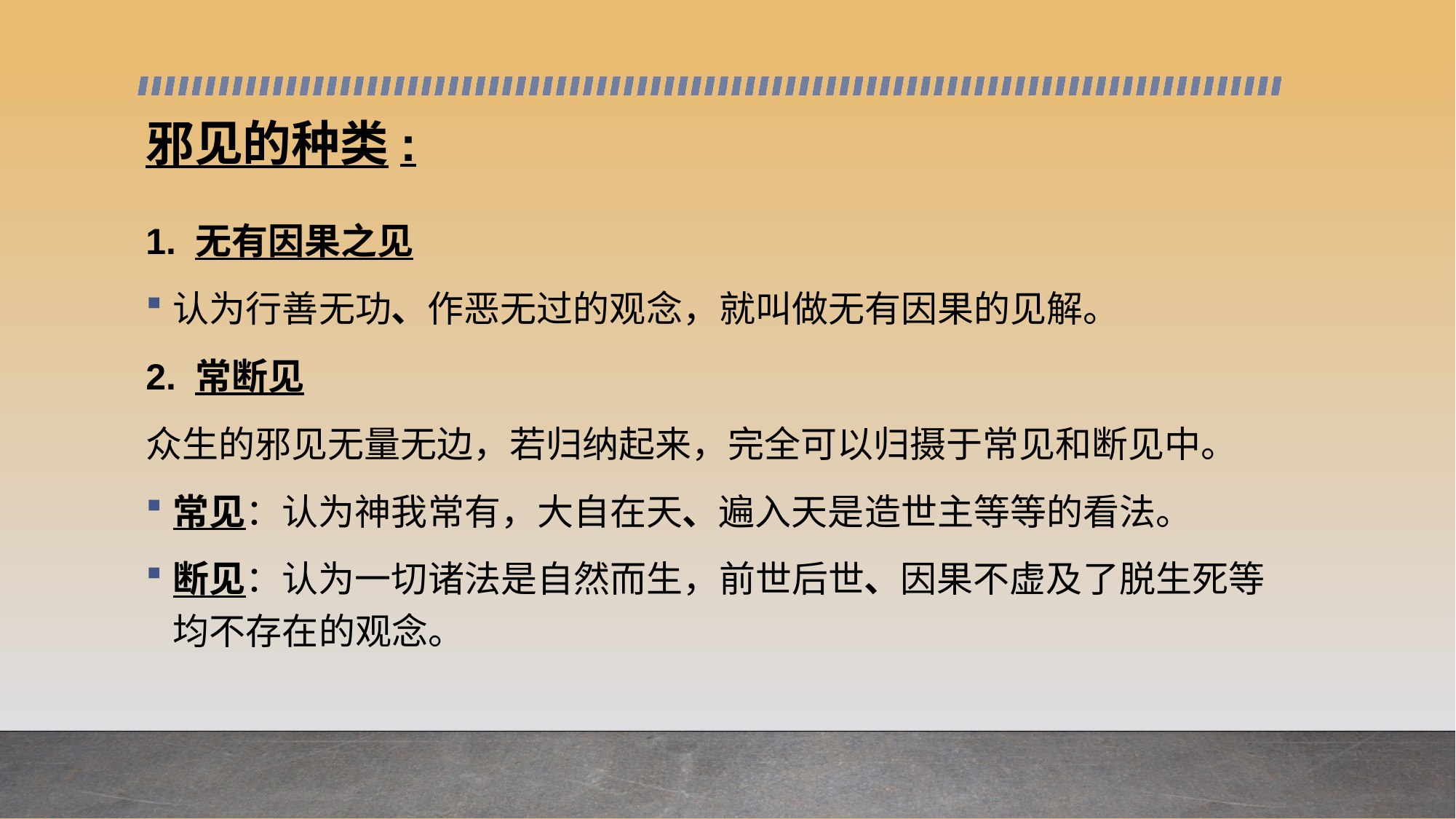

邪见的种类:
1. 无有因果之见
认为行善无功、作恶无过的观念，就叫做无有因果的见解。
2. 常断见
众生的邪见无量无边，若归纳起来，完全可以归摄于常见和断见中。
常见：认为神我常有，大自在天、遍入天是造世主等等的看法。
断见：认为一切诸法是自然而生，前世后世、因果不虚及了脱生死等均不存在的观念。